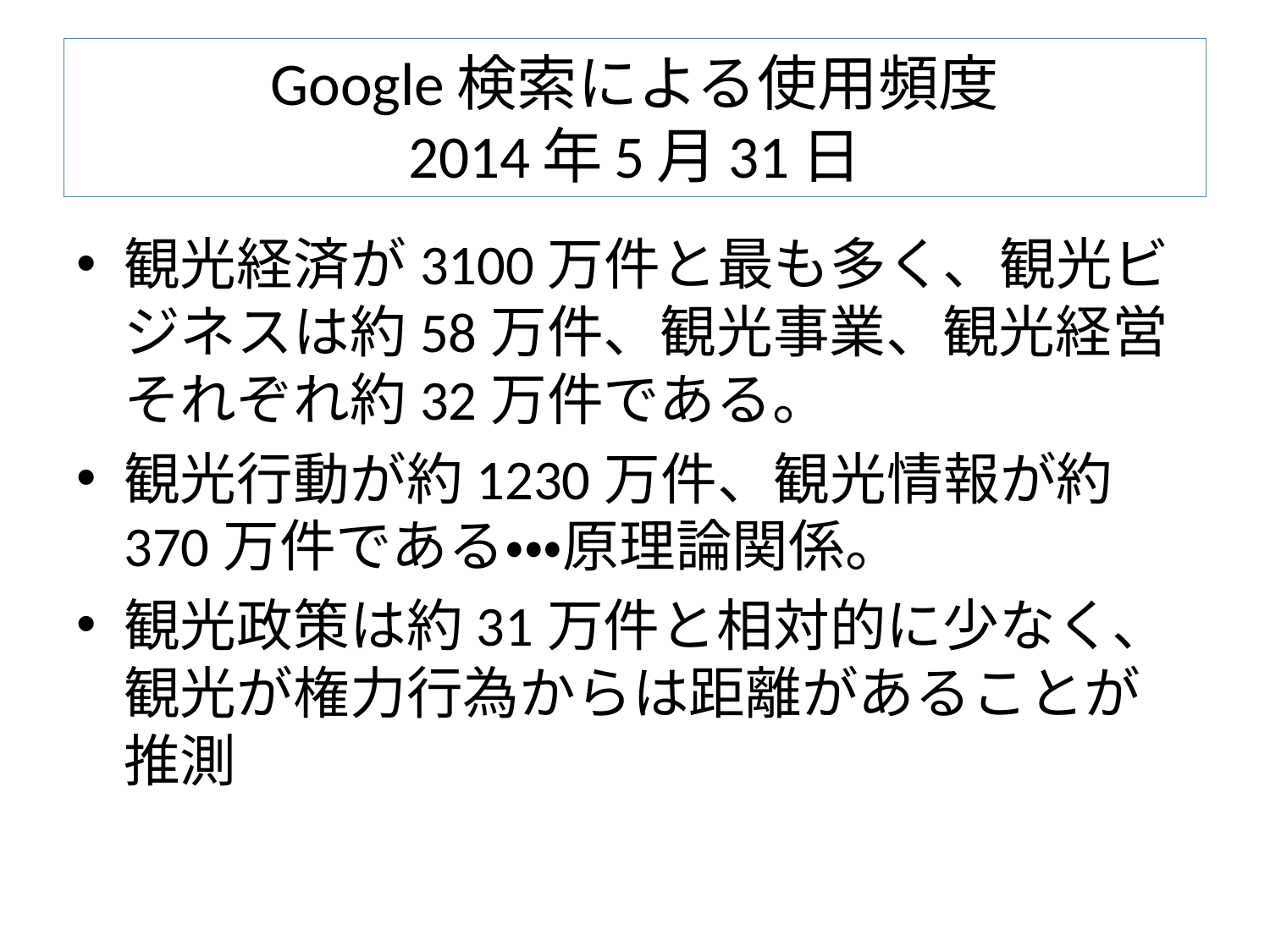

# Google検索による使用頻度 2014年5月31日
観光経済が3100万件と最も多く、観光ビジネスは約58万件、観光事業、観光経営それぞれ約32万件である。
観光行動が約1230万件、観光情報が約370万件である・・・原理論関係。
観光政策は約31万件と相対的に少なく、観光が権力行為からは距離があることが推測